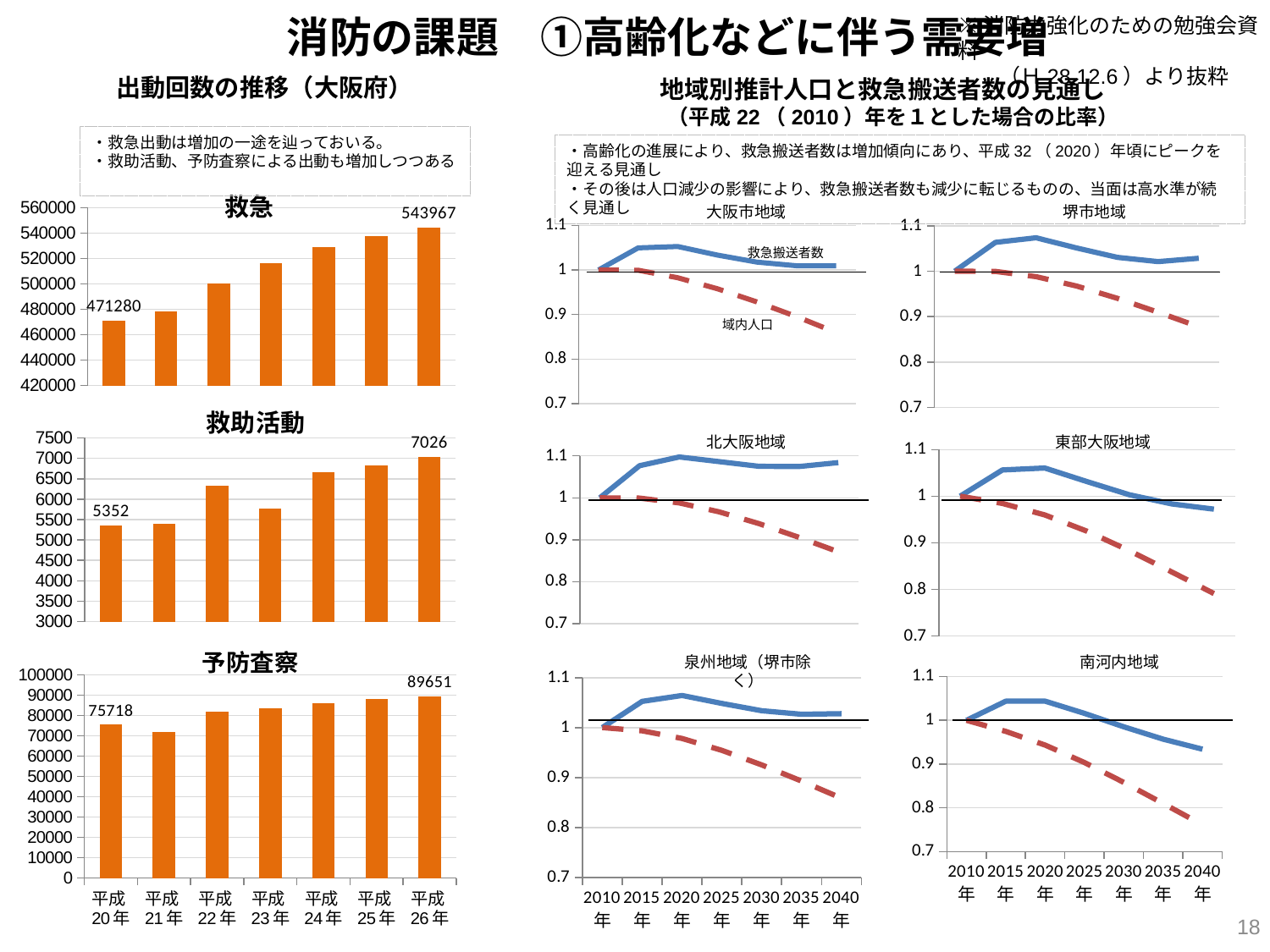

消防の課題　①高齢化などに伴う需要増
※消防力強化のための勉強会資料
　　（Ｈ28.12.6）より抜粋
出動回数の推移（大阪府）
地域別推計人口と救急搬送者数の見通し
　（平成22（2010）年を１とした場合の比率）
・救急出動は増加の一途を辿っておいる。
・救助活動、予防査察による出動も増加しつつある
・高齢化の進展により、救急搬送者数は増加傾向にあり、平成32（2020）年頃にピークを迎える見通し
・その後は人口減少の影響により、救急搬送者数も減少に転じるものの、当面は高水準が続く見通し

### Chart:

| Category | 救急 |
|---|---|
| 平成20年 | 471280.0 |
| 平成21年 | 478046.0 |
| 平成22年 | 500218.0 |
| 平成23年 | 516007.0 |
| 平成24年 | 528878.0 |
| 平成25年 | 537579.0 |
| 平成26年 | 543967.0 |

### Chart:

| Category | 救助活動 |
|---|---|
| 平成20年 | 5352.0 |
| 平成21年 | 5405.0 |
| 平成22年 | 6320.0 |
| 平成23年 | 5765.0 |
| 平成24年 | 6663.0 |
| 平成25年 | 6824.0 |
| 平成26年 | 7026.0 |

### Chart:

| Category | 予防査察 |
|---|---|
| 平成20年 | 75718.0 |
| 平成21年 | 71923.0 |
| 平成22年 | 81856.0 |
| 平成23年 | 83474.0 |
| 平成24年 | 86122.0 |
| 平成25年 | 88109.0 |
| 平成26年 | 89651.0 |

### Chart

| Category | 救急搬送者数 | 域内人口 |
|---|---|---|
| 2010年 | 1.0 | 1.0 |
| 2015年 | 1.0633747842352683 | 0.9995498630586034 |
| 2020年 | 1.073552641435712 | 0.9879056874030544 |
| 2025年 | 1.051044995038483 | 0.9671281263138893 |
| 2030年 | 1.0303810963780293 | 0.9401887962221753 |
| 2035年 | 1.02102255371336 | 0.9095984873498456 |
| 2040年 | 1.0284228122797985 | 0.8776161982787904 |
大阪市地域
堺市地域

### Chart

| Category | 救急搬送者数 | 域内人口 |
|---|---|---|
| 2010年 | 1.0 | 1.0 |
| 2015年 | 1.0496082616892468 | 0.9994255836272948 |
| 2020年 | 1.0526091972949696 | 0.9825641556679623 |
| 2025年 | 1.0334848430599115 | 0.9579235317114605 |
| 2030年 | 1.017646750258581 | 0.928388550092034 |
| 2035年 | 1.0094374784771658 | 0.8954385862228614 |
| 2040年 | 1.0094242897484655 | 0.8598288982086165 |
北大阪地域
東部大阪地域

### Chart

| Category | 救急搬送者数 | 域内人口 |
|---|---|---|
| 2010年 | 1.0 | 1.0 |
| 2015年 | 1.0562941569589621 | 0.9844281802281528 |
| 2020年 | 1.0605057618174942 | 0.9597394525447167 |
| 2025年 | 1.0312810624155082 | 0.9248464882957886 |
| 2030年 | 1.003102630485913 | 0.8830661296634521 |
| 2035年 | 0.9834948652229432 | 0.8374889369207342 |
| 2040年 | 0.9721922737842613 | 0.7910266978367546 |

### Chart

| Category | 救急搬送者数 | 域内人口 |
|---|---|---|
| 2010年 | 1.0 | 1.0 |
| 2015年 | 1.0766056140387574 | 0.9993815915682541 |
| 2020年 | 1.0972776384497662 | 0.9878269685243193 |
| 2025年 | 1.0862814434644932 | 0.9666804722888169 |
| 2030年 | 1.075173793057601 | 0.9386632137440278 |
| 2035年 | 1.0745876991184278 | 0.9061196833657804 |
| 2040年 | 1.0839791798570704 | 0.8713716151098744 |
泉州地域（堺市除く）
南河内地域

### Chart

| Category | 救急搬送者数 | 域内人口 |
|---|---|---|
| 2010年 | 1.0 | 1.0 |
| 2015年 | 1.0524052509279538 | 0.9934960618654595 |
| 2020年 | 1.0641966592313792 | 0.9782454109296513 |
| 2025年 | 1.0483250591377065 | 0.9544529212438131 |
| 2030年 | 1.033722223247232 | 0.925328286277341 |
| 2035年 | 1.0266280882503838 | 0.8929029027075894 |
| 2040年 | 1.0278085102047079 | 0.8587322957384029 |

### Chart

| Category | 救急搬送者数 | 域内人口 |
|---|---|---|
| 2010年 | 1.0 | 1.0 |
| 2015年 | 1.0436814798458933 | 0.9745710745776783 |
| 2020年 | 1.043684260360183 | 0.943357630721626 |
| 2025年 | 1.0158547034355805 | 0.9035295153520082 |
| 2030年 | 0.9851535252076994 | 0.8582030414711765 |
| 2035年 | 0.9569555433756786 | 0.8099111960855839 |
| 2040年 | 0.9339405181408146 | 0.7610124400950933 |
18